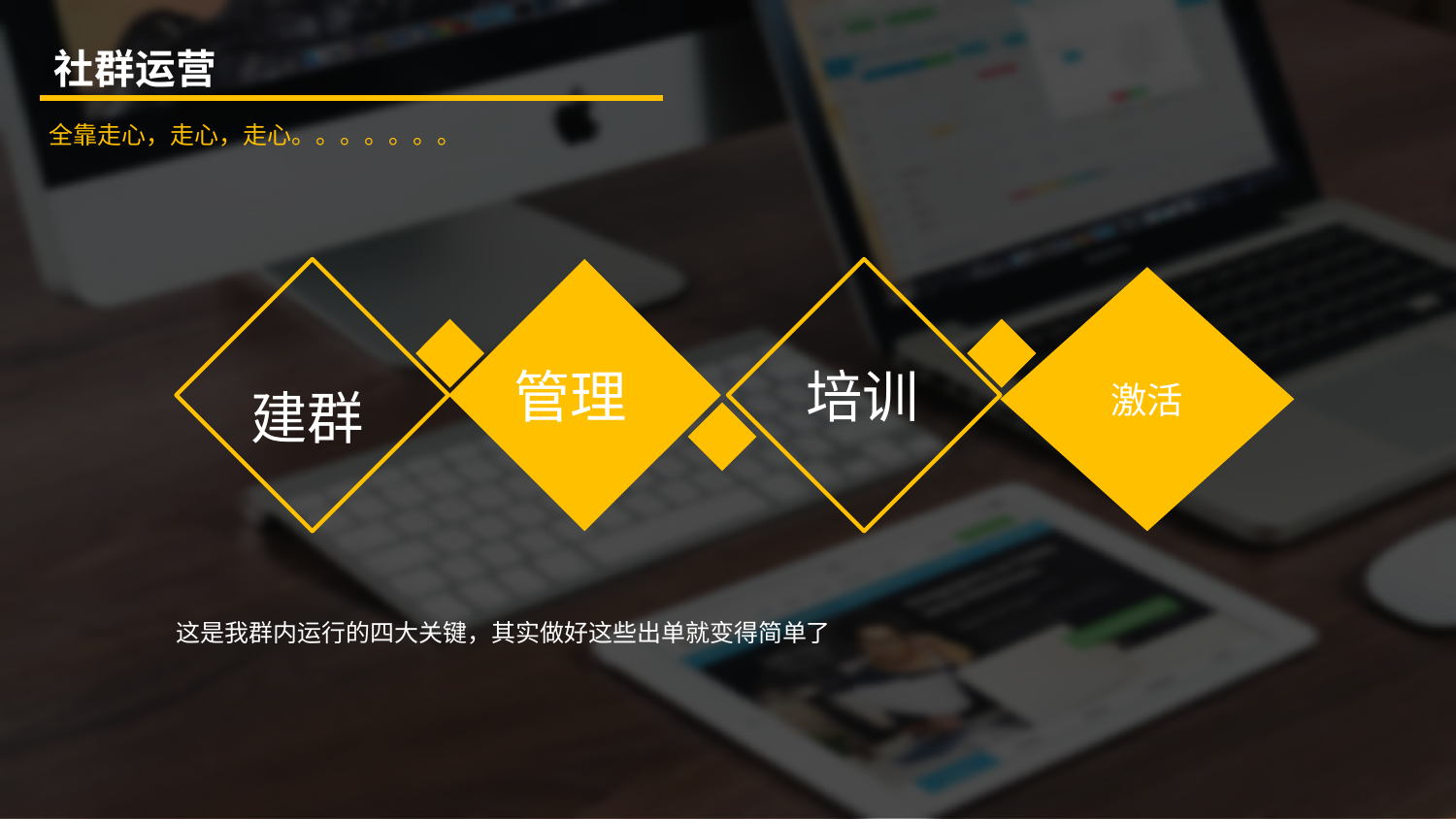

社群运营
    全靠走心，走心，走心。。。。。。。

激活

管理
培训
建群

这是我群内运行的四大关键，其实做好这些出单就变得简单了